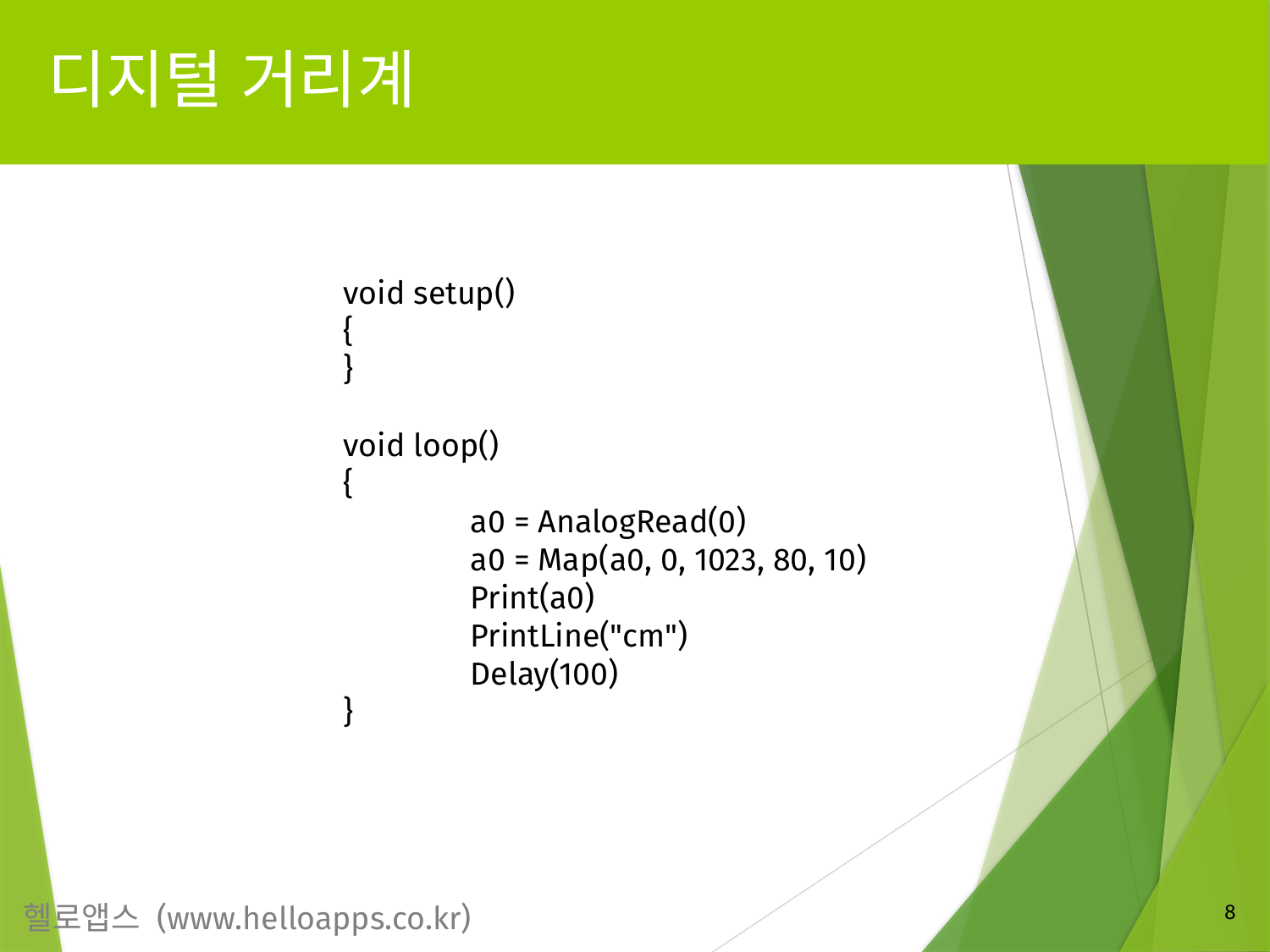

# 디지털 거리계
        void setup()
        {
        }

        void loop()
        {
	        a0 = AnalogRead(0)
	        a0 = Map(a0, 0, 1023, 80, 10)
	        Print(a0)
	        PrintLine("cm")
	        Delay(100)
        }
8